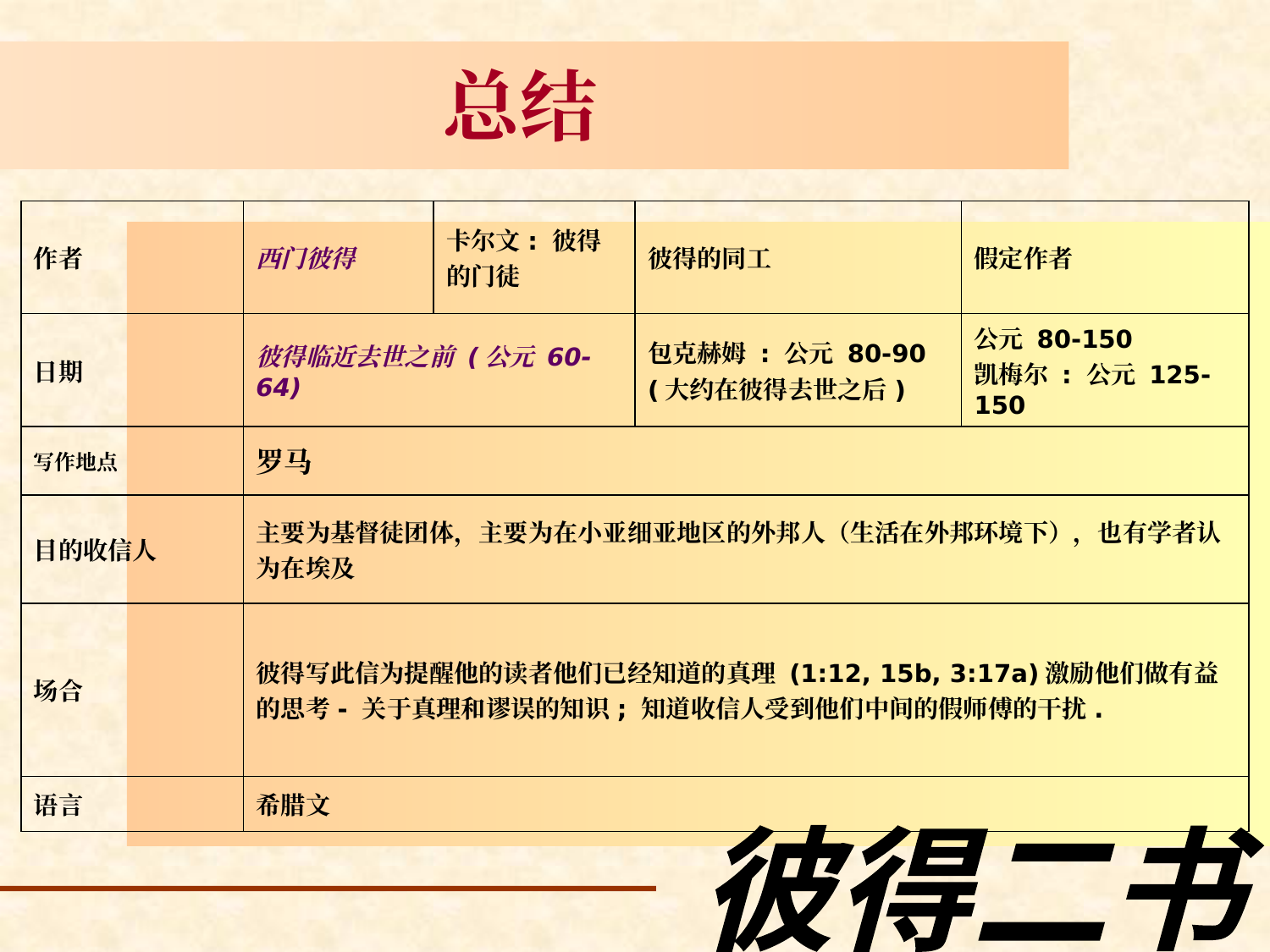

# 总结

| 作者 | 西门彼得 | 卡尔文: 彼得的门徒 | 彼得的同工 | 假定作者 |
| --- | --- | --- | --- | --- |
| 日期 | 彼得临近去世之前 (公元 60-64) |  | 包克赫姆 : 公元 80-90 (大约在彼得去世之后) | 公元 80-150 凯梅尔 : 公元 125-150 |
| 写作地点 | 罗马 |  |  |  |
| 目的收信人 | 主要为基督徒团体，主要为在小亚细亚地区的外邦人（生活在外邦环境下），也有学者认为在埃及 |  |  |  |
| 场合 | 彼得写此信为提醒他的读者他们已经知道的真理 (1:12, 15b, 3:17a)激励他们做有益的思考- 关于真理和谬误的知识; 知道收信人受到他们中间的假师傅的干扰. |  |  |  |
| 语言 | 希腊文 |  |  |  |

彼得二书